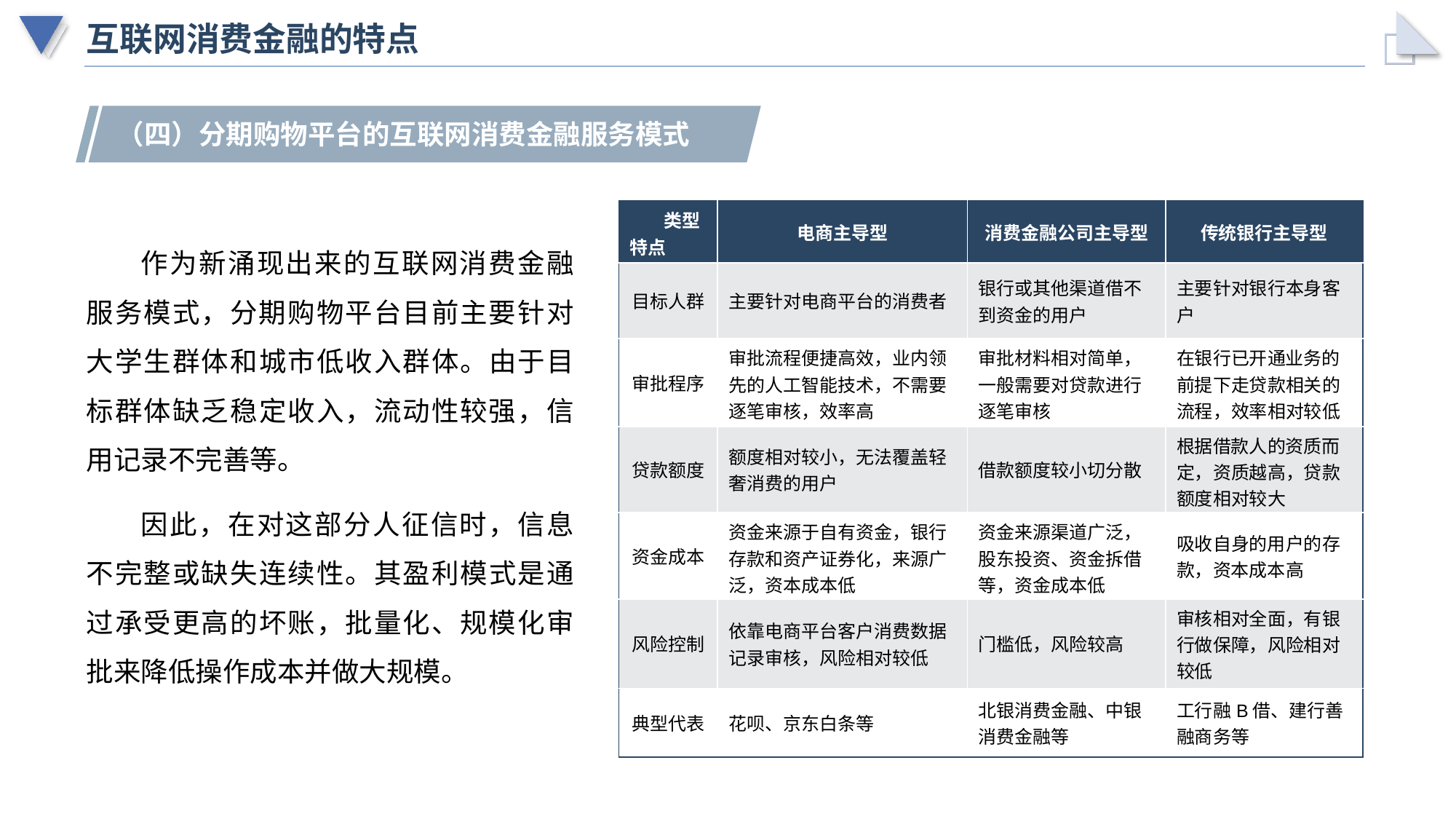

# 互联网消费金融的特点

（四）分期购物平台的互联网消费金融服务模式
| 类型 特点 | 电商主导型 | 消费金融公司主导型 | 传统银行主导型 |
| --- | --- | --- | --- |
| 目标人群 | 主要针对电商平台的消费者 | 银行或其他渠道借不到资金的用户 | 主要针对银行本身客户 |
| 审批程序 | 审批流程便捷高效，业内领先的人工智能技术，不需要逐笔审核，效率高 | 审批材料相对简单，一般需要对贷款进行逐笔审核 | 在银行已开通业务的前提下走贷款相关的流程，效率相对较低 |
| 贷款额度 | 额度相对较小，无法覆盖轻奢消费的用户 | 借款额度较小切分散 | 根据借款人的资质而定，资质越高，贷款额度相对较大 |
| 资金成本 | 资金来源于自有资金，银行存款和资产证券化，来源广泛，资本成本低 | 资金来源渠道广泛，股东投资、资金拆借等，资金成本低 | 吸收自身的用户的存款，资本成本高 |
| 风险控制 | 依靠电商平台客户消费数据记录审核，风险相对较低 | 门槛低，风险较高 | 审核相对全面，有银行做保障，风险相对较低 |
| 典型代表 | 花呗、京东白条等 | 北银消费金融、中银消费金融等 | 工行融B借、建行善融商务等 |
作为新涌现出来的互联网消费金融服务模式，分期购物平台目前主要针对大学生群体和城市低收入群体。由于目标群体缺乏稳定收入，流动性较强，信用记录不完善等。
因此，在对这部分人征信时，信息不完整或缺失连续性。其盈利模式是通过承受更高的坏账，批量化、规模化审批来降低操作成本并做大规模。